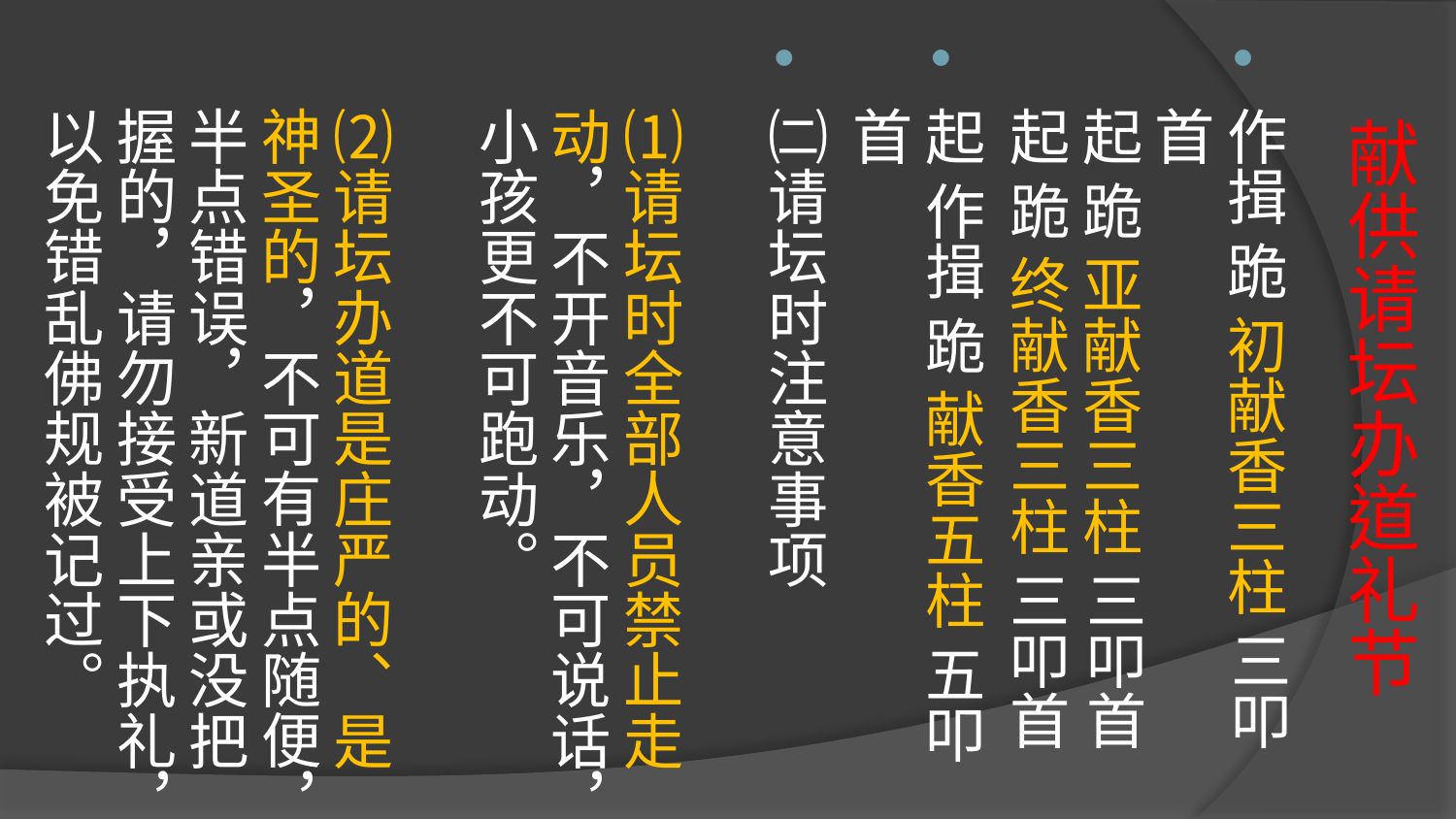

# 献供请坛办道礼节
作揖 跪 初献香三柱 三叩首
起 跪 亚献香三柱 三叩首
起 跪 终献香三柱 三叩首
起 作揖 跪 献香五柱 五叩首
㈡请坛时注意事项
⑴请坛时全部人员禁止走动，不开音乐，不可说话，小孩更不可跑动。
⑵请坛办道是庄严的、是神圣的，不可有半点随便，半点错误，新道亲或没把握的，请勿接受上下执礼，以免错乱佛规被记过。